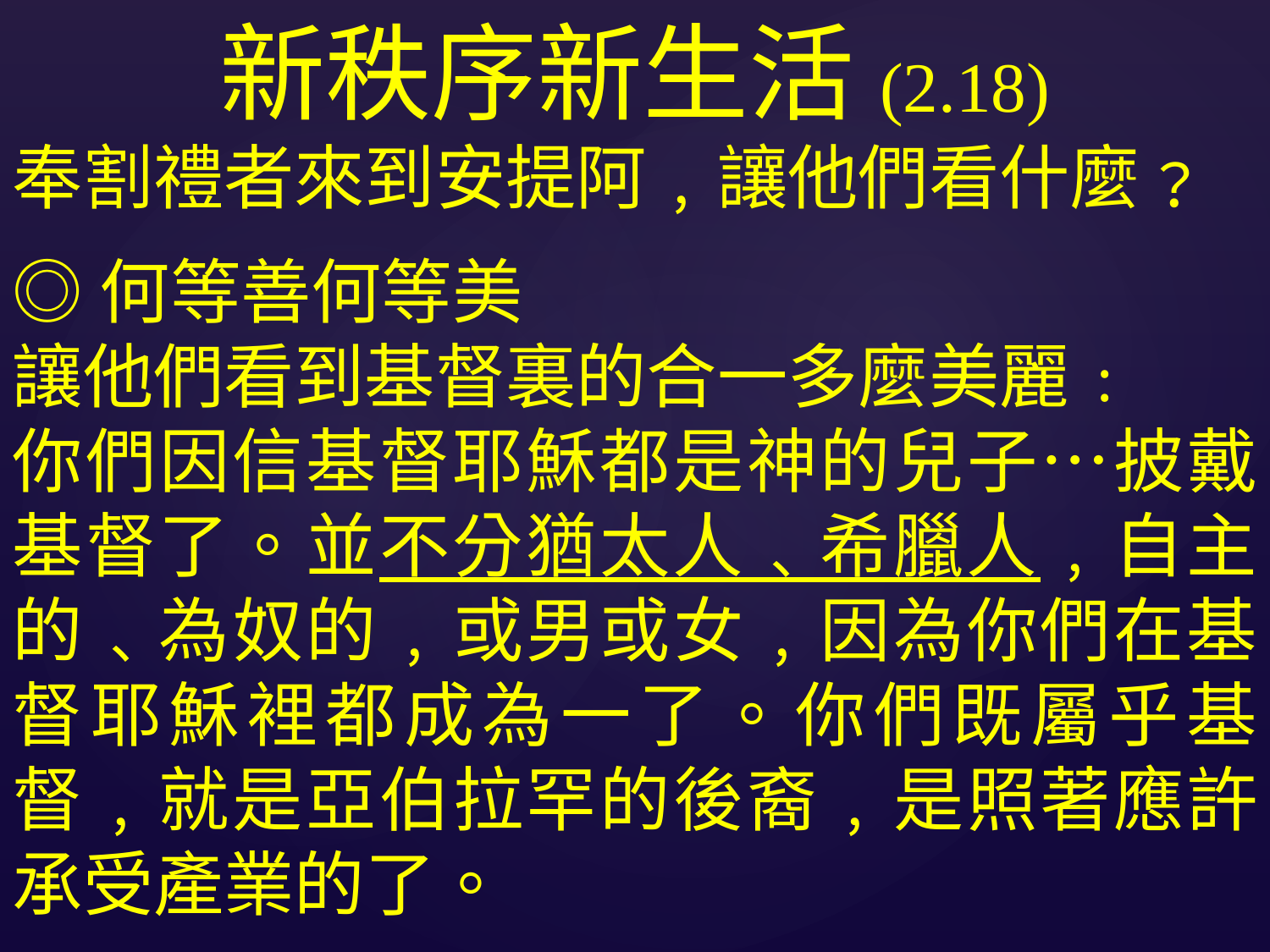

新秩序新生活(2.18)
奉割禮者來到安提阿﹐讓他們看什麼﹖

◎何等善何等美
讓他們看到基督裏的合一多麼美麗﹕
你們因信基督耶穌都是神的兒子…披戴基督了。並不分猶太人﹑希臘人﹐自主的﹑為奴的﹐或男或女﹐因為你們在基督耶穌裡都成為一了。你們既屬乎基督﹐就是亞伯拉罕的後裔﹐是照著應許承受產業的了。